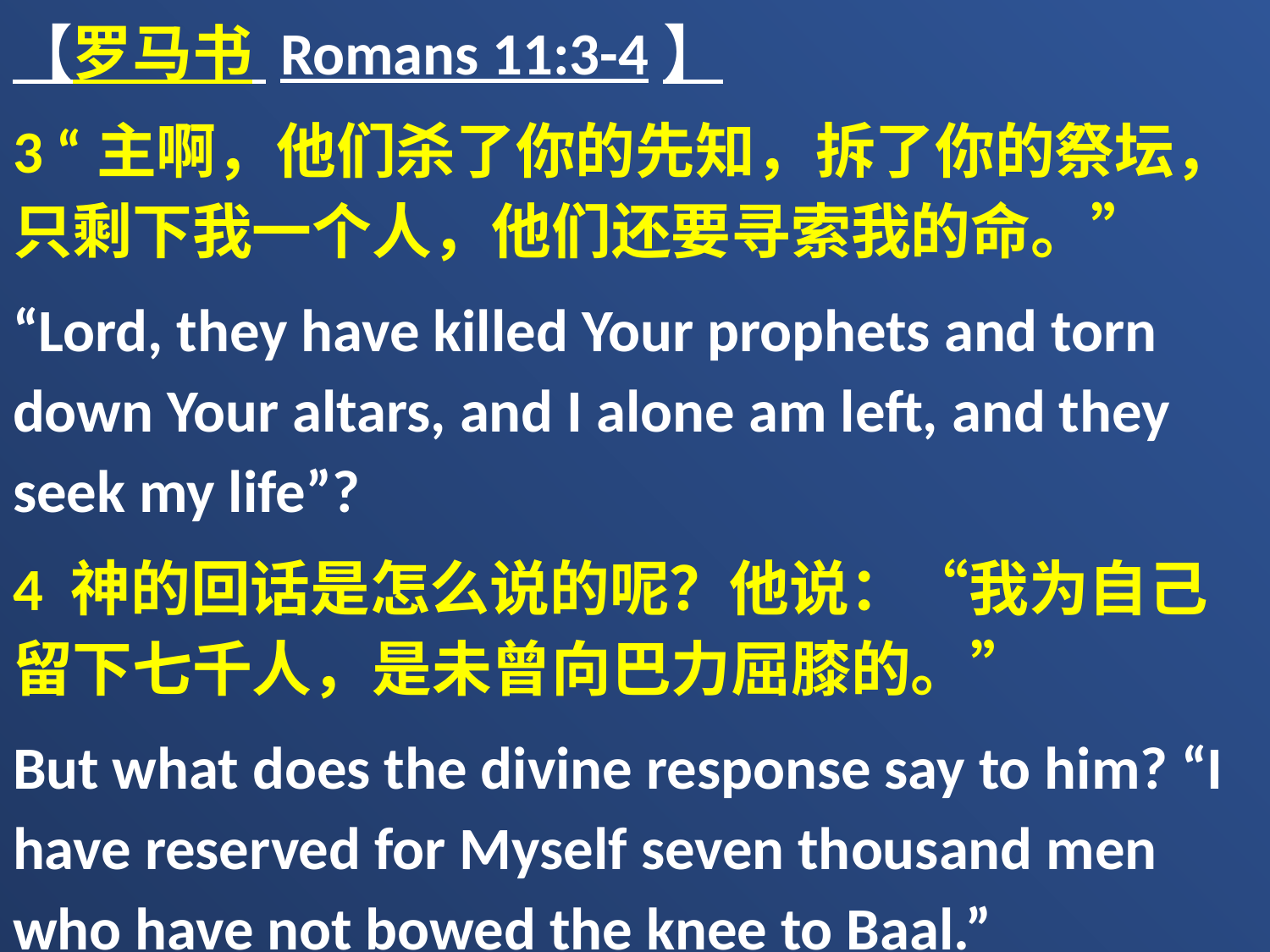

【罗马书 Romans 11:3-4】
3 “主啊，他们杀了你的先知，拆了你的祭坛，只剩下我一个人，他们还要寻索我的命。”
“Lord, they have killed Your prophets and torn down Your altars, and I alone am left, and they seek my life”?
4 神的回话是怎么说的呢？他说：“我为自己留下七千人，是未曾向巴力屈膝的。”
But what does the divine response say to him? “I have reserved for Myself seven thousand men who have not bowed the knee to Baal.”